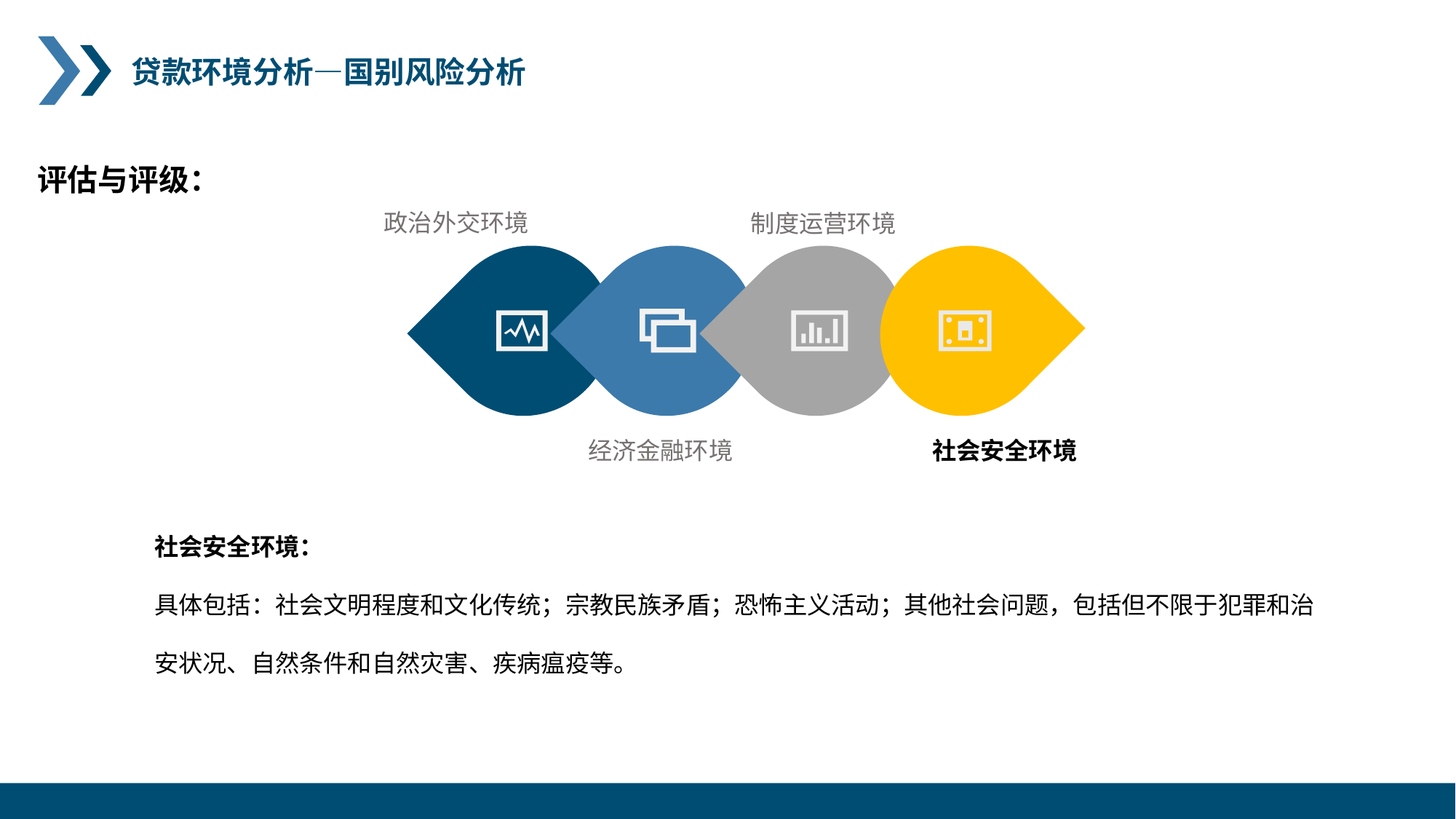

贷款环境分析—国别风险分析
评估与评级：
政治外交环境
制度运营环境

经济金融环境
社会安全环境
社会安全环境：
具体包括：社会文明程度和文化传统；宗教民族矛盾；恐怖主义活动；其他社会问题，包括但不限于犯罪和治安状况、自然条件和自然灾害、疾病瘟疫等。